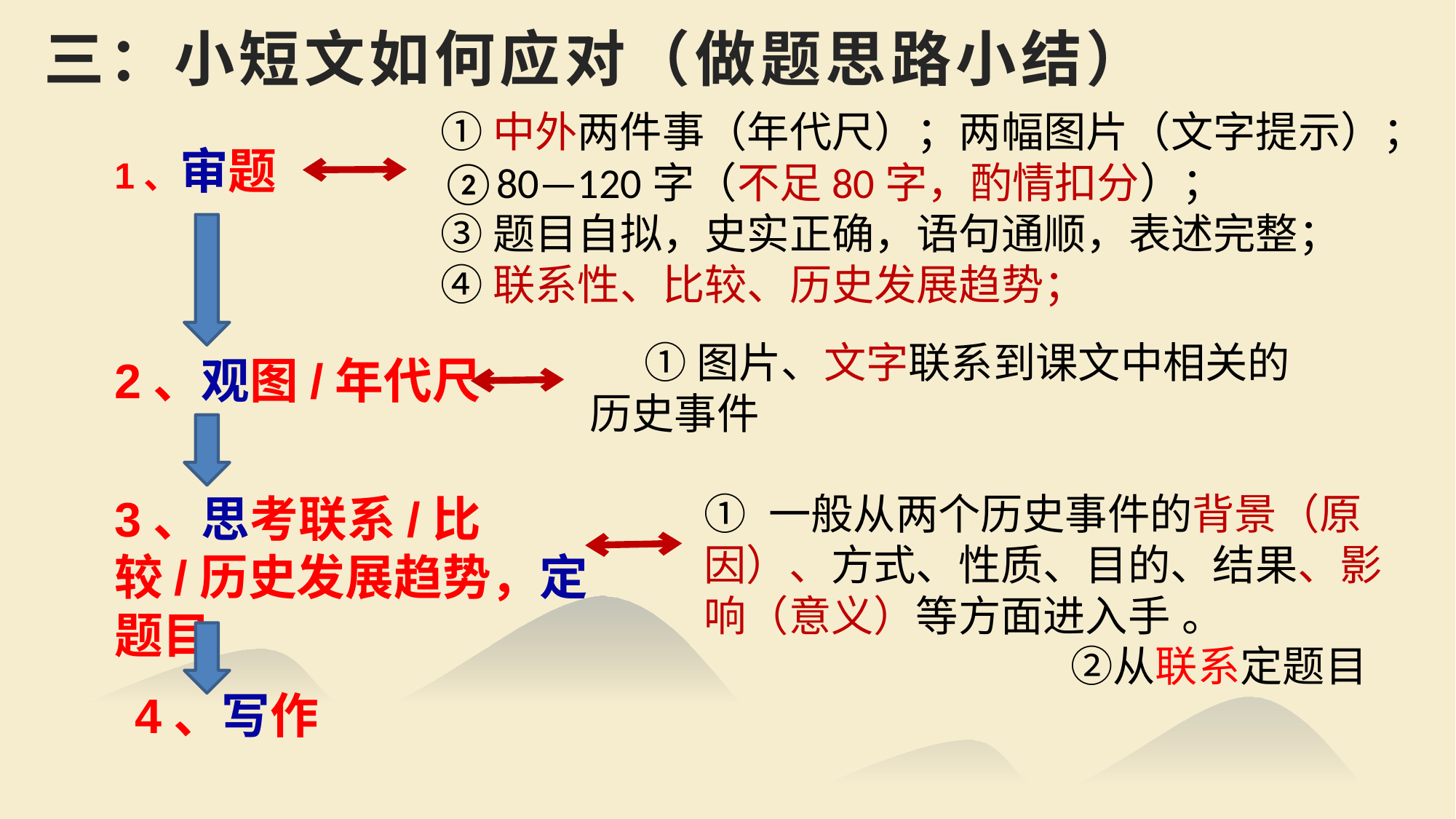

# 三：小短文如何应对（做题思路小结）
①中外两件事（年代尺）；两幅图片（文字提示）；
②80—120字（不足80字，酌情扣分）；
③题目自拟，史实正确，语句通顺，表述完整；
④联系性、比较、历史发展趋势；
1、审题

①图片、文字联系到课文中相关的历史事件
2、观图/年代尺

① 一般从两个历史事件的背景（原因）、方式、性质、目的、结果、影响（意义）等方面进入手 。                                                ②从联系定题目
3、思考联系/比较/历史发展趋势，定题目

4、写作